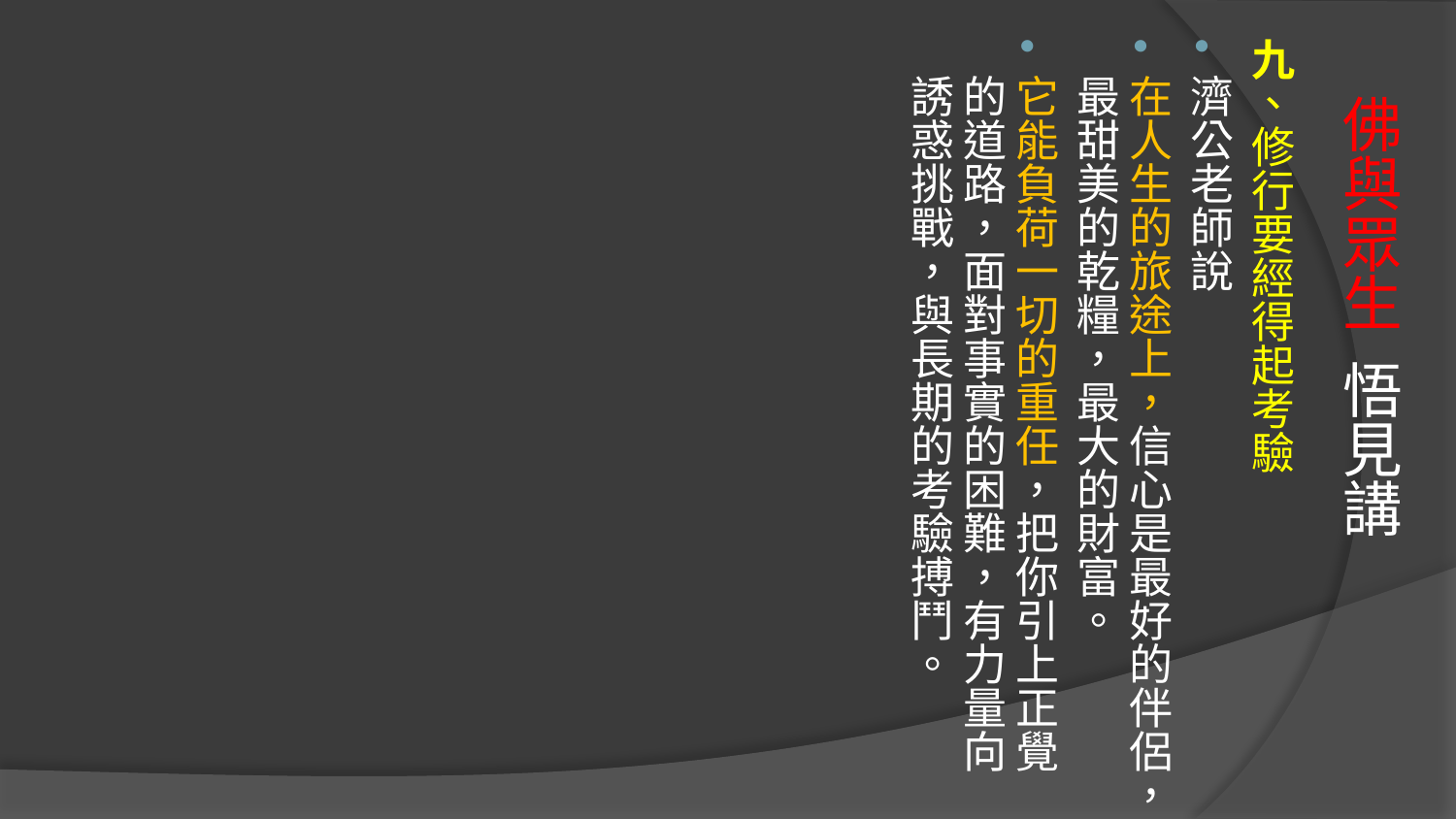

九、修行要經得起考驗
濟公老師說
在人生的旅途上，信心是最好的伴侶，最甜美的乾糧，最大的財富。
它能負荷一切的重任，把你引上正覺的道路，面對事實的困難，有力量向誘惑挑戰，與長期的考驗搏鬥。

# 佛與眾生  悟見講